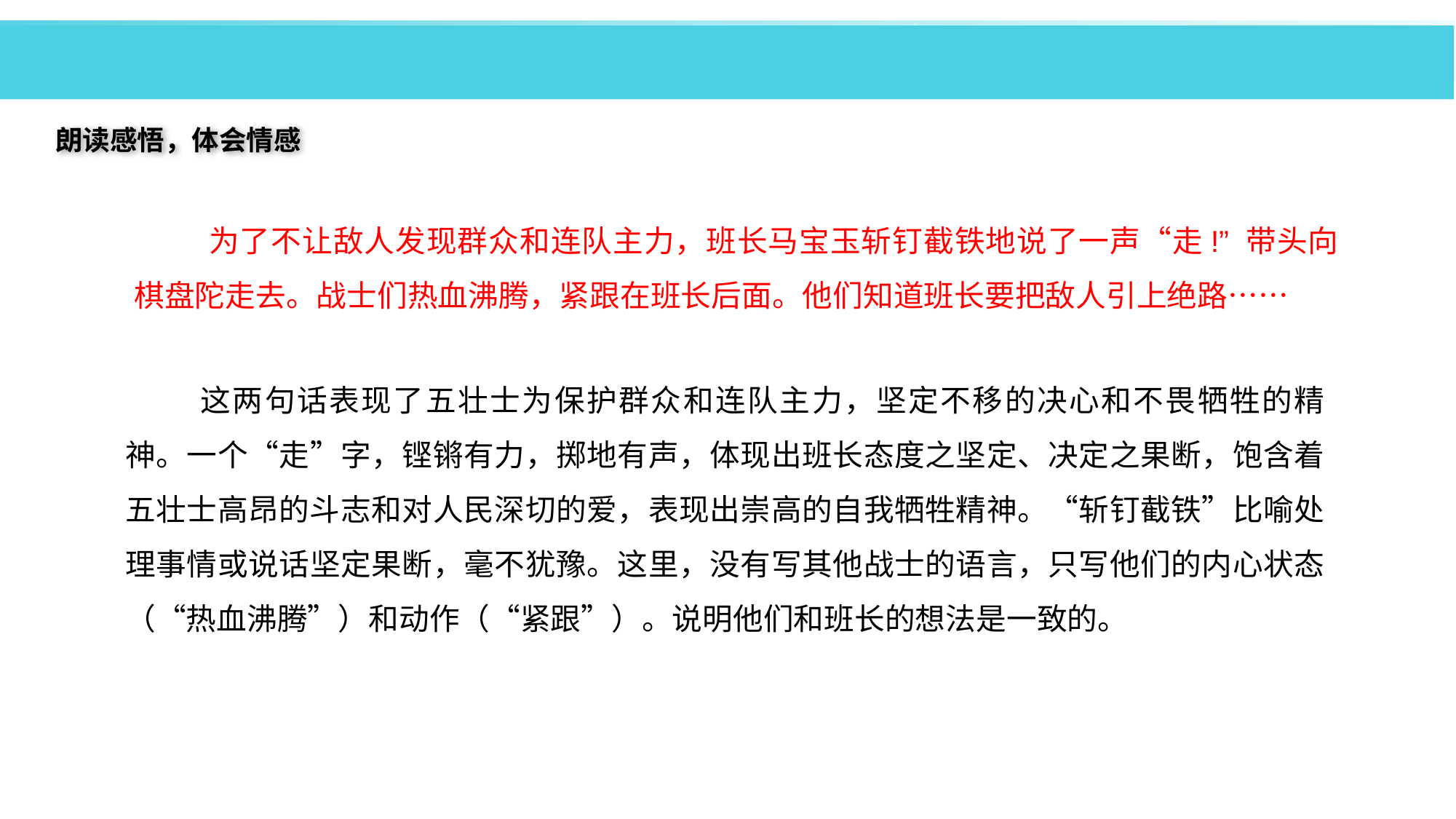

朗读感悟，体会情感
为了不让敌人发现群众和连队主力，班长马宝玉斩钉截铁地说了一声“走!” 带头向棋盘陀走去。战士们热血沸腾，紧跟在班长后面。他们知道班长要把敌人引上绝路……
这两句话表现了五壮士为保护群众和连队主力，坚定不移的决心和不畏牺牲的精神。一个“走”字，铿锵有力，掷地有声，体现出班长态度之坚定、决定之果断，饱含着五壮士高昂的斗志和对人民深切的爱，表现出崇高的自我牺牲精神。“斩钉截铁”比喻处理事情或说话坚定果断，毫不犹豫。这里，没有写其他战士的语言，只写他们的内心状态（“热血沸腾”）和动作（“紧跟”）。说明他们和班长的想法是一致的。